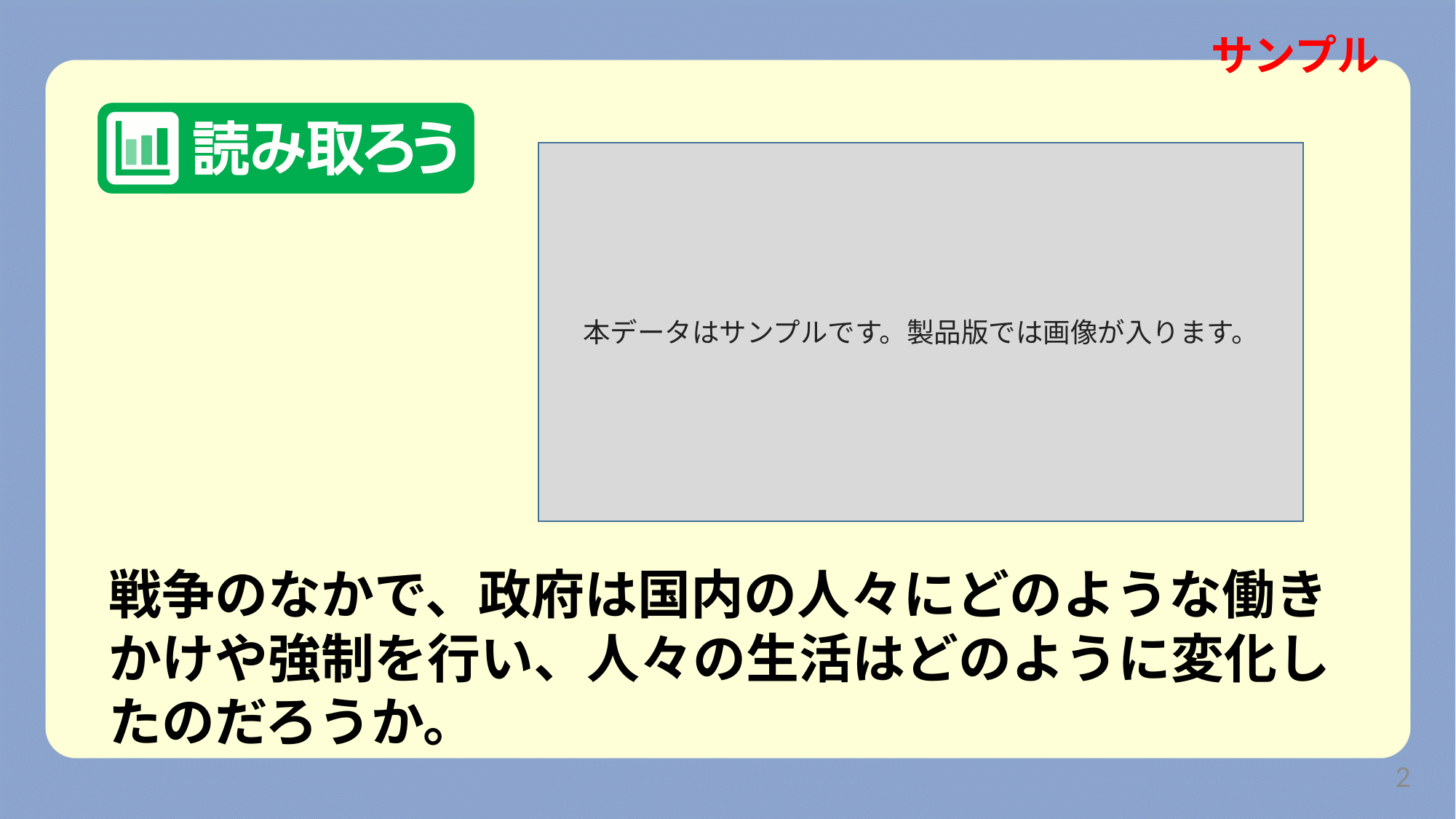

サンプル

本データはサンプルです。製品版では画像が入ります。
戦争のなかで、政府は国内の人々にどのような働きかけや強制を行い、人々の生活はどのように変化したのだろうか。